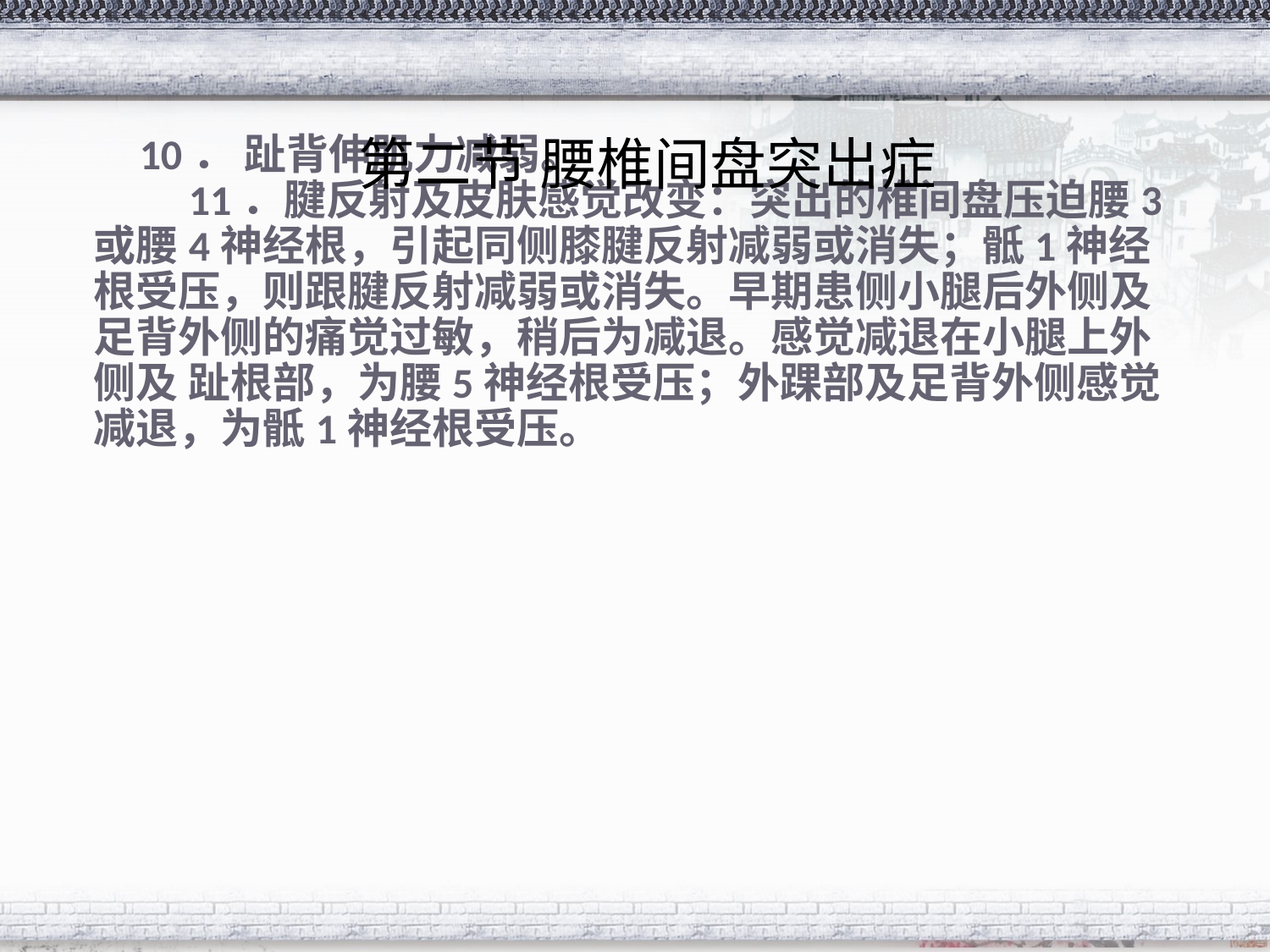

#
第二节 腰椎间盘突出症
          10． 趾背伸肌力减弱。
　　11．腱反射及皮肤感觉改变：突出的椎间盘压迫腰3或腰4神经根，引起同侧膝腱反射减弱或消失；骶1神经根受压，则跟腱反射减弱或消失。早期患侧小腿后外侧及足背外侧的痛觉过敏，稍后为减退。感觉减退在小腿上外侧及 趾根部，为腰5神经根受压；外踝部及足背外侧感觉减退，为骶1神经根受压。